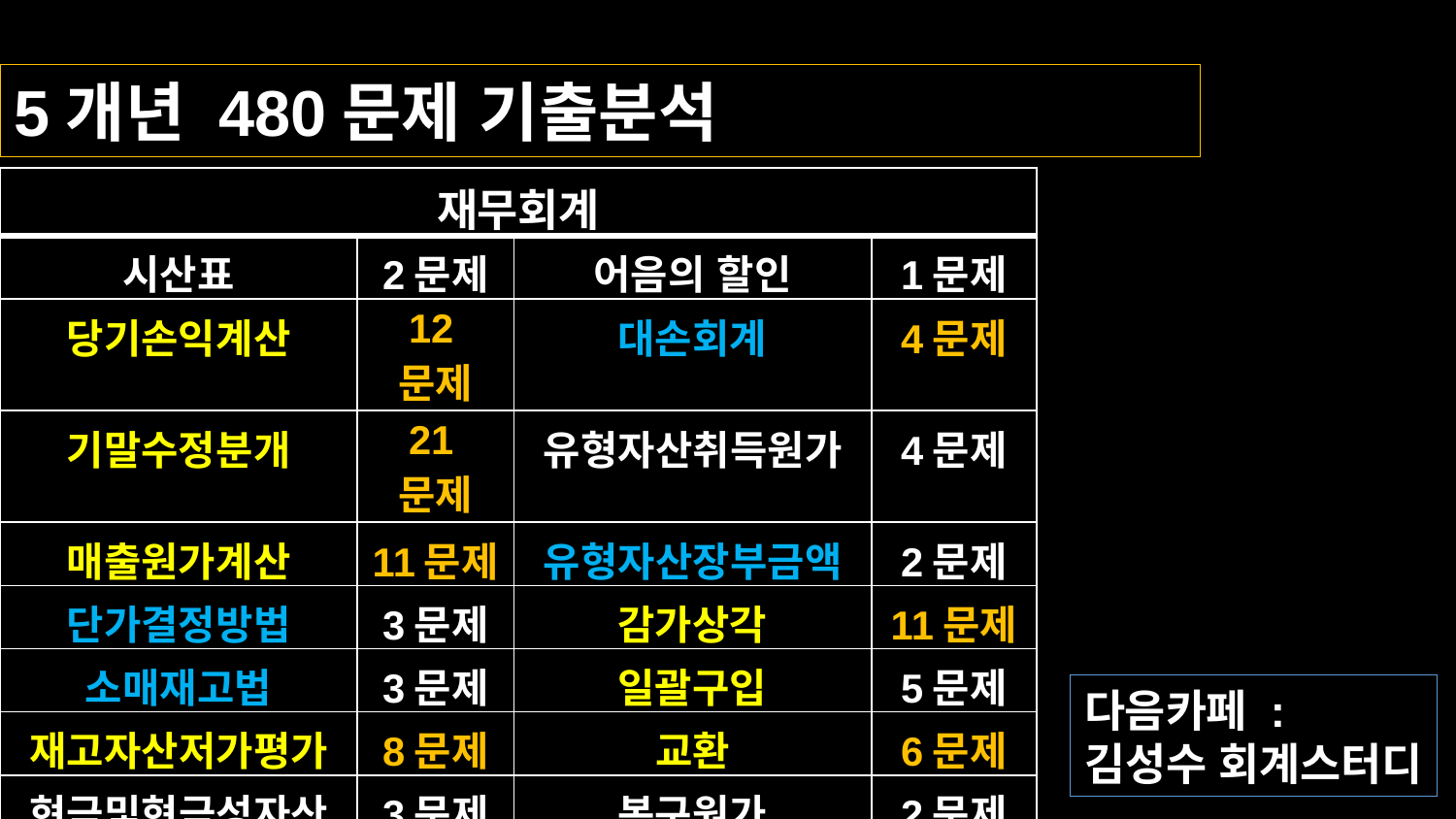

5개년 480문제 기출분석
| 재무회계 |  |  |  |
| --- | --- | --- | --- |
| 시산표 | 2문제 | 어음의 할인 | 1문제 |
| 당기손익계산 | 12문제 | 대손회계 | 4문제 |
| 기말수정분개 | 21문제 | 유형자산취득원가 | 4문제 |
| 매출원가계산 | 11문제 | 유형자산장부금액 | 2문제 |
| 단가결정방법 | 3문제 | 감가상각 | 11문제 |
| 소매재고법 | 3문제 | 일괄구입 | 5문제 |
| 재고자산저가평가 | 8문제 | 교환 | 6문제 |
| 현금및현금성자산 | 3문제 | 복구원가 | 2문제 |
| 은행계정조정 | 5문제 | 차입원가 | 3문제 |
다음카페 :
김성수 회계스터디